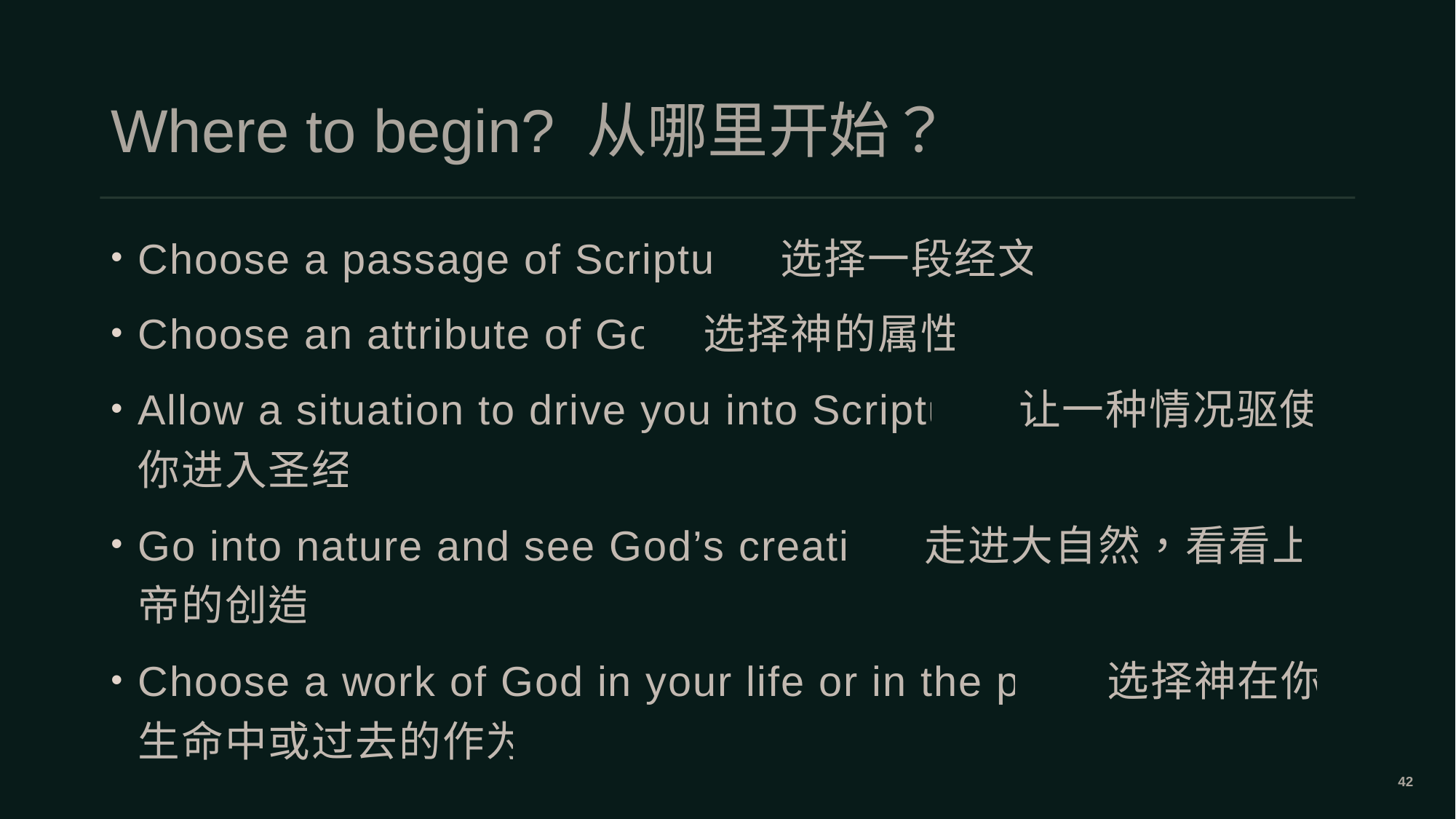

# Where to begin? 从哪里开始？
Choose a passage of Scripture 选择一段经文
Choose an attribute of God 选择神的属性
Allow a situation to drive you into Scripture 让一种情况驱使你进入圣经
Go into nature and see God’s creation 走进大自然，看看上帝的创造
Choose a work of God in your life or in the past 选择神在你生命中或过去的作为

42